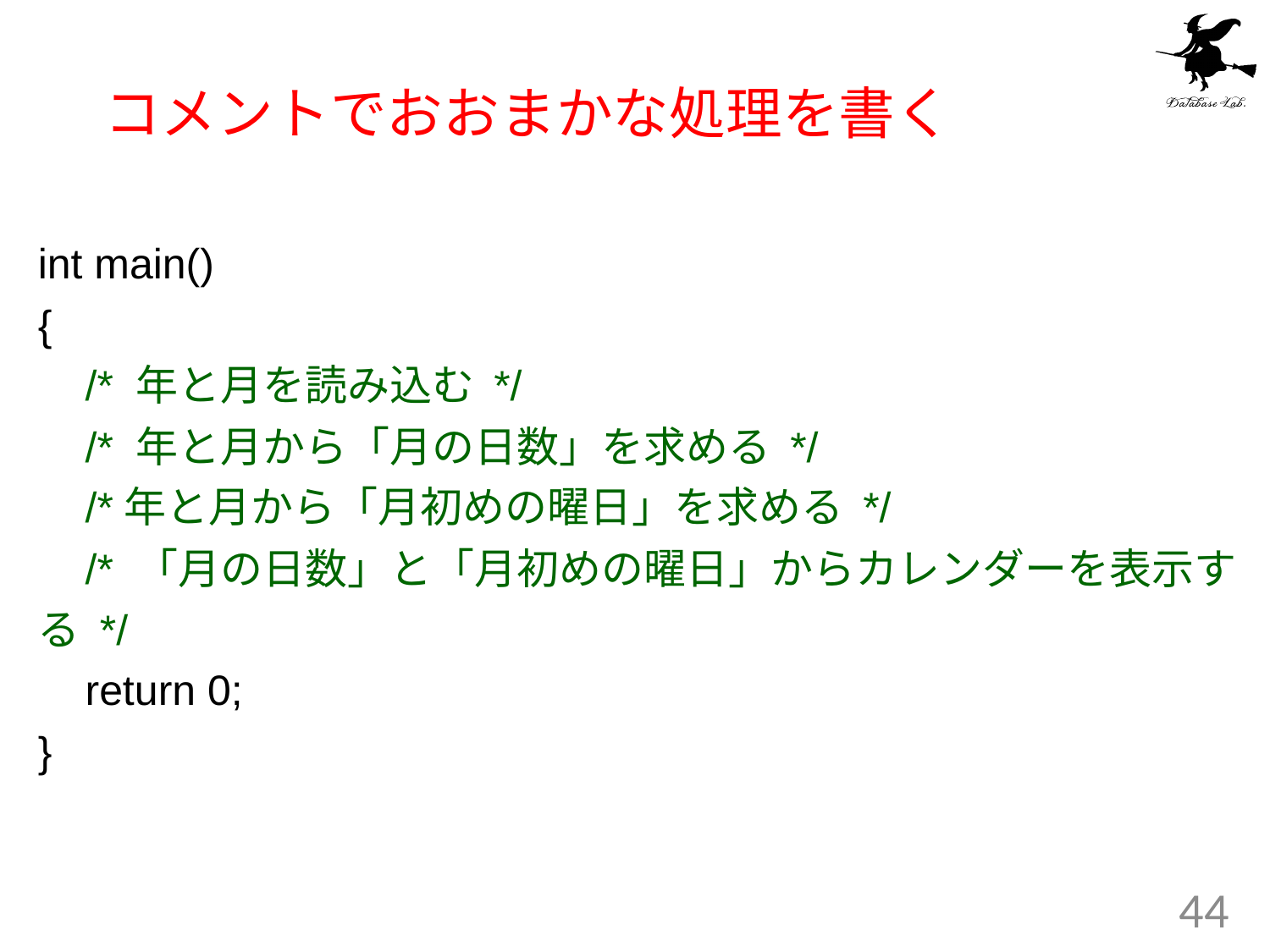

# コメントでおおまかな処理を書く

int main()
{
    /* 年と月を読み込む */
    /* 年と月から「月の日数」を求める */
    /*年と月から「月初めの曜日」を求める */
    /* 「月の日数」と「月初めの曜日」からカレンダーを表示する */
    return 0;
}
44